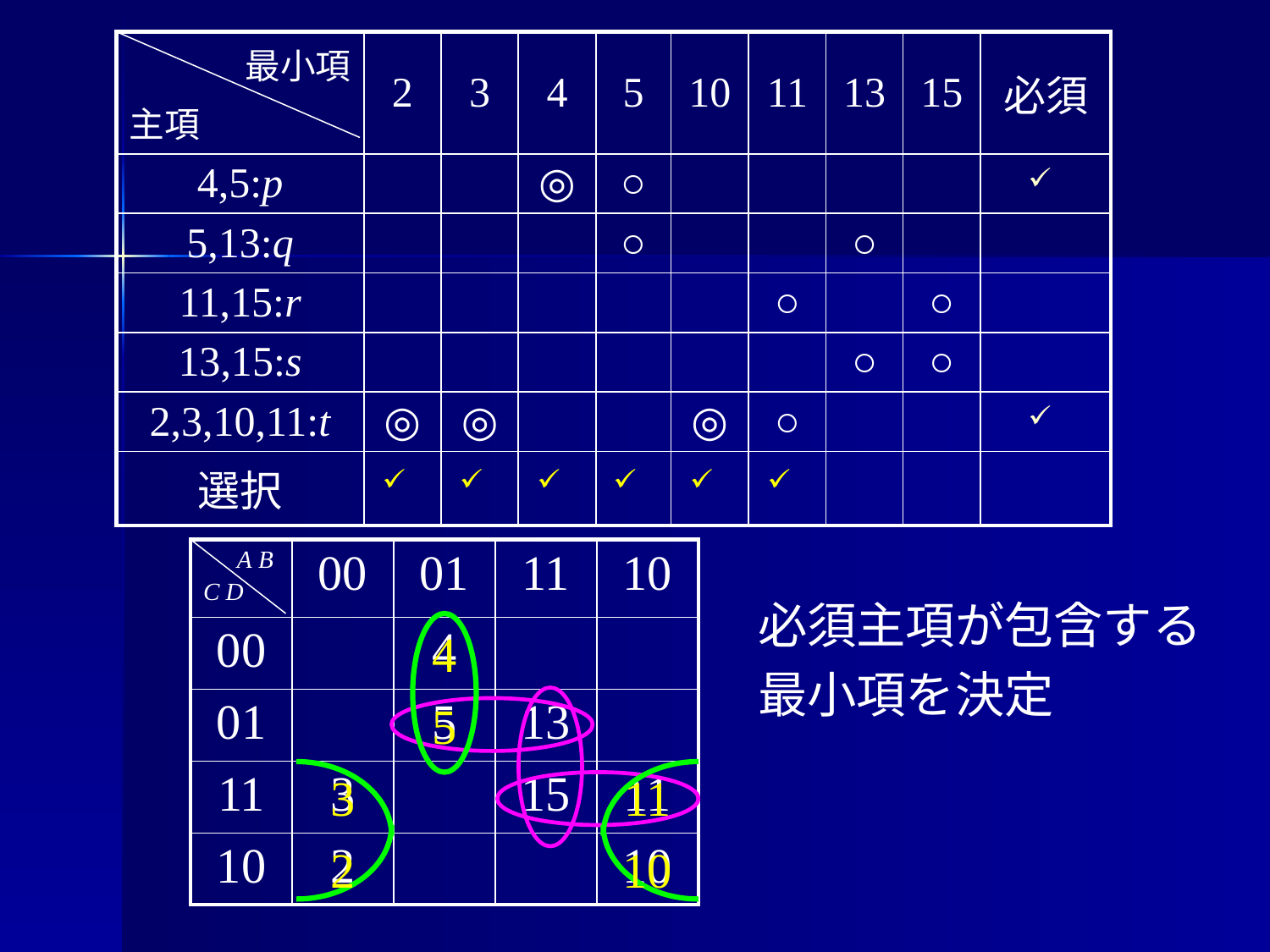

| 最小項 主項 | 2 | 3 | 4 | 5 | 10 | 11 | 13 | 15 | 必須 |
| --- | --- | --- | --- | --- | --- | --- | --- | --- | --- |
| 4,5:p |  |  | ◎ | ○ |  |  |  |  |  |
| 5,13:q |  |  |  | ○ |  |  | ○ |  |  |
| 11,15:r |  |  |  |  |  | ○ |  | ○ |  |
| 13,15:s |  |  |  |  |  |  | ○ | ○ |  |
| 2,3,10,11:t | ◎ | ◎ |  |  | ◎ | ○ |  |  |  |
| 選択 |  |  |  |  |  |  |  |  |  |

4
5
3
11
2
10
| A B C D | 00 | 01 | 11 | 10 |
| --- | --- | --- | --- | --- |
| 00 |  | 4 |  |  |
| 01 |  | 5 | 13 |  |
| 11 | 3 |  | 15 | 11 |
| 10 | 2 |  |  | 10 |

必須主項が包含する
最小項を決定